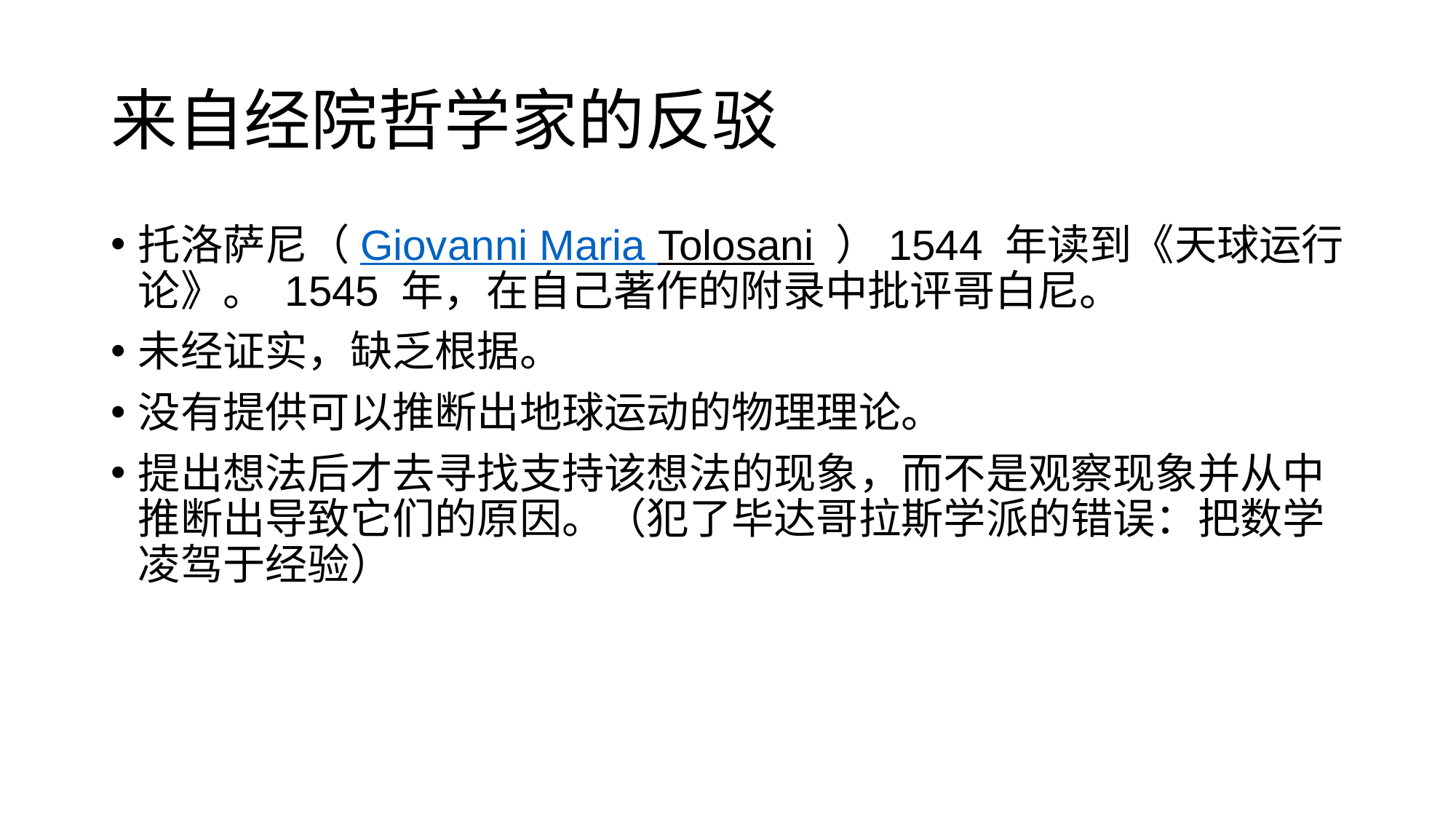

# 来自经院哲学家的反驳
托洛萨尼（Giovanni Maria Tolosani ）1544 年读到《天球运行论》。 1545 年，在自己著作的附录中批评哥白尼。
未经证实，缺乏根据。
没有提供可以推断出地球运动的物理理论。
提出想法后才去寻找支持该想法的现象，而不是观察现象并从中推断出导致它们的原因。（犯了毕达哥拉斯学派的错误：把数学凌驾于经验）